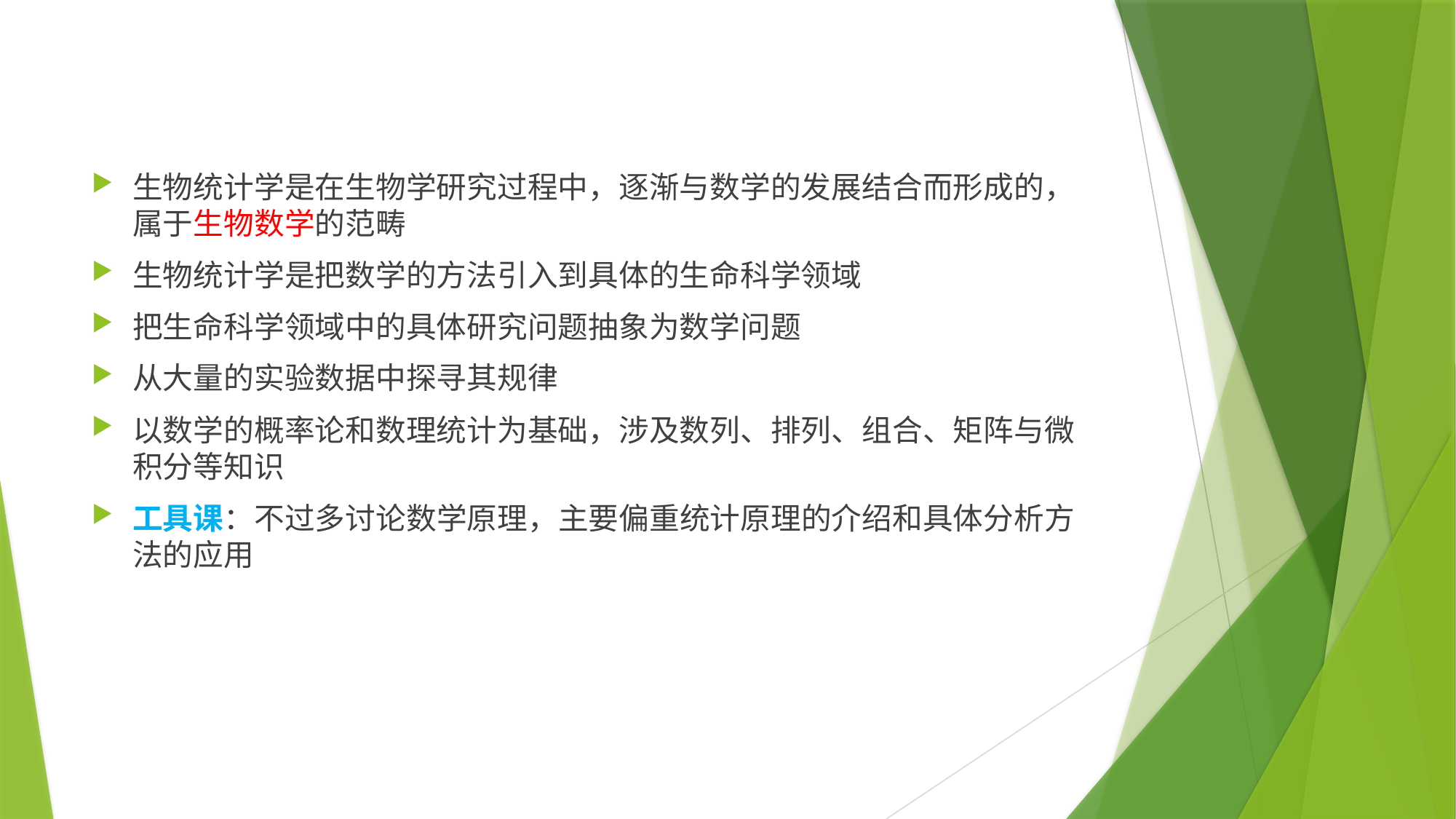

生物统计学是在生物学研究过程中，逐渐与数学的发展结合而形成的，属于生物数学的范畴
生物统计学是把数学的方法引入到具体的生命科学领域
把生命科学领域中的具体研究问题抽象为数学问题
从大量的实验数据中探寻其规律
以数学的概率论和数理统计为基础，涉及数列、排列、组合、矩阵与微积分等知识
工具课：不过多讨论数学原理，主要偏重统计原理的介绍和具体分析方法的应用